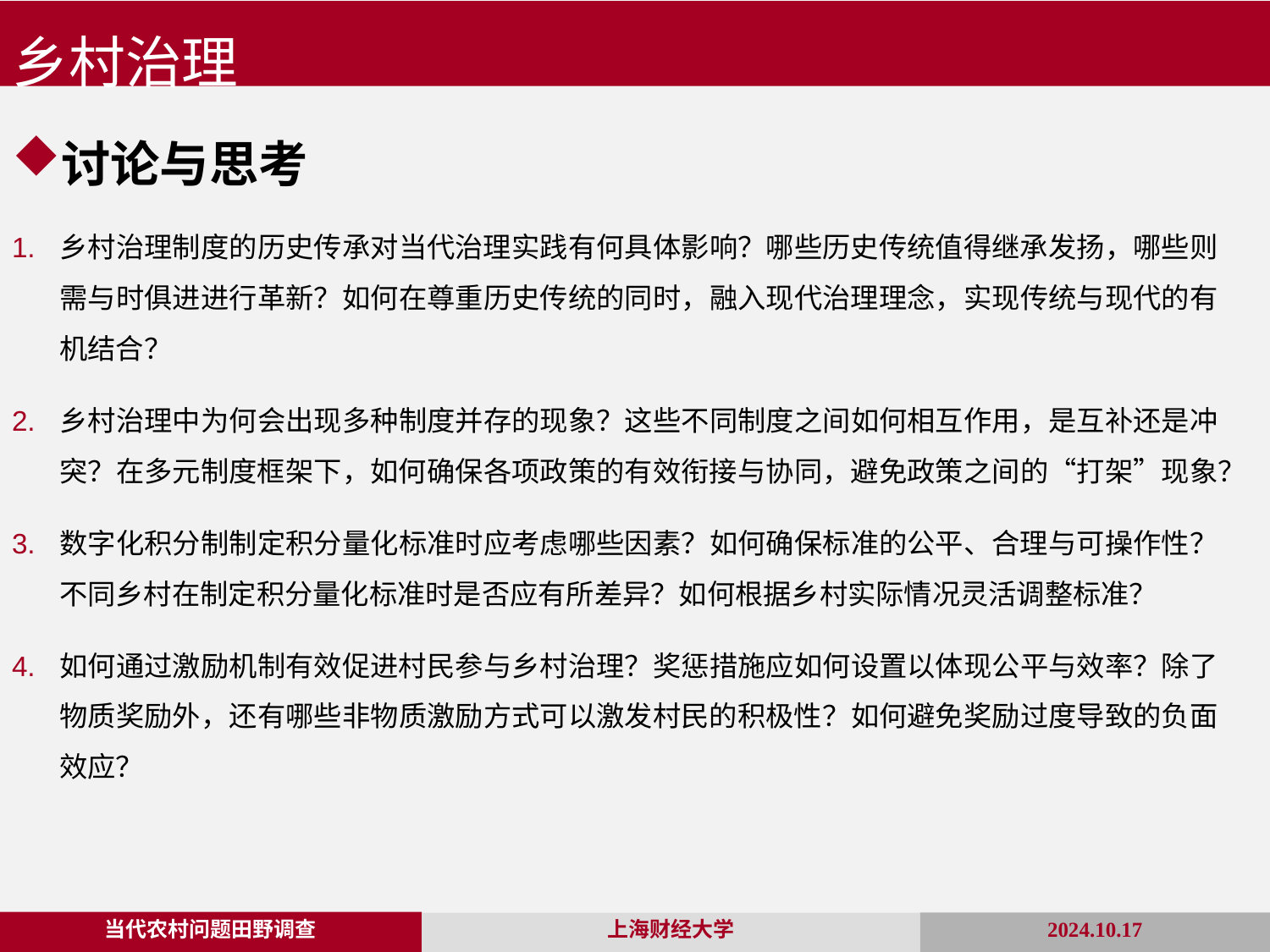

乡村治理
讨论与思考
乡村治理制度的历史传承对当代治理实践有何具体影响？哪些历史传统值得继承发扬，哪些则需与时俱进进行革新？如何在尊重历史传统的同时，融入现代治理理念，实现传统与现代的有机结合？
乡村治理中为何会出现多种制度并存的现象？这些不同制度之间如何相互作用，是互补还是冲突？在多元制度框架下，如何确保各项政策的有效衔接与协同，避免政策之间的“打架”现象？
数字化积分制制定积分量化标准时应考虑哪些因素？如何确保标准的公平、合理与可操作性？不同乡村在制定积分量化标准时是否应有所差异？如何根据乡村实际情况灵活调整标准？
如何通过激励机制有效促进村民参与乡村治理？奖惩措施应如何设置以体现公平与效率？除了物质奖励外，还有哪些非物质激励方式可以激发村民的积极性？如何避免奖励过度导致的负面效应？
当代农村问题田野调查
2024.10.17
上海财经大学